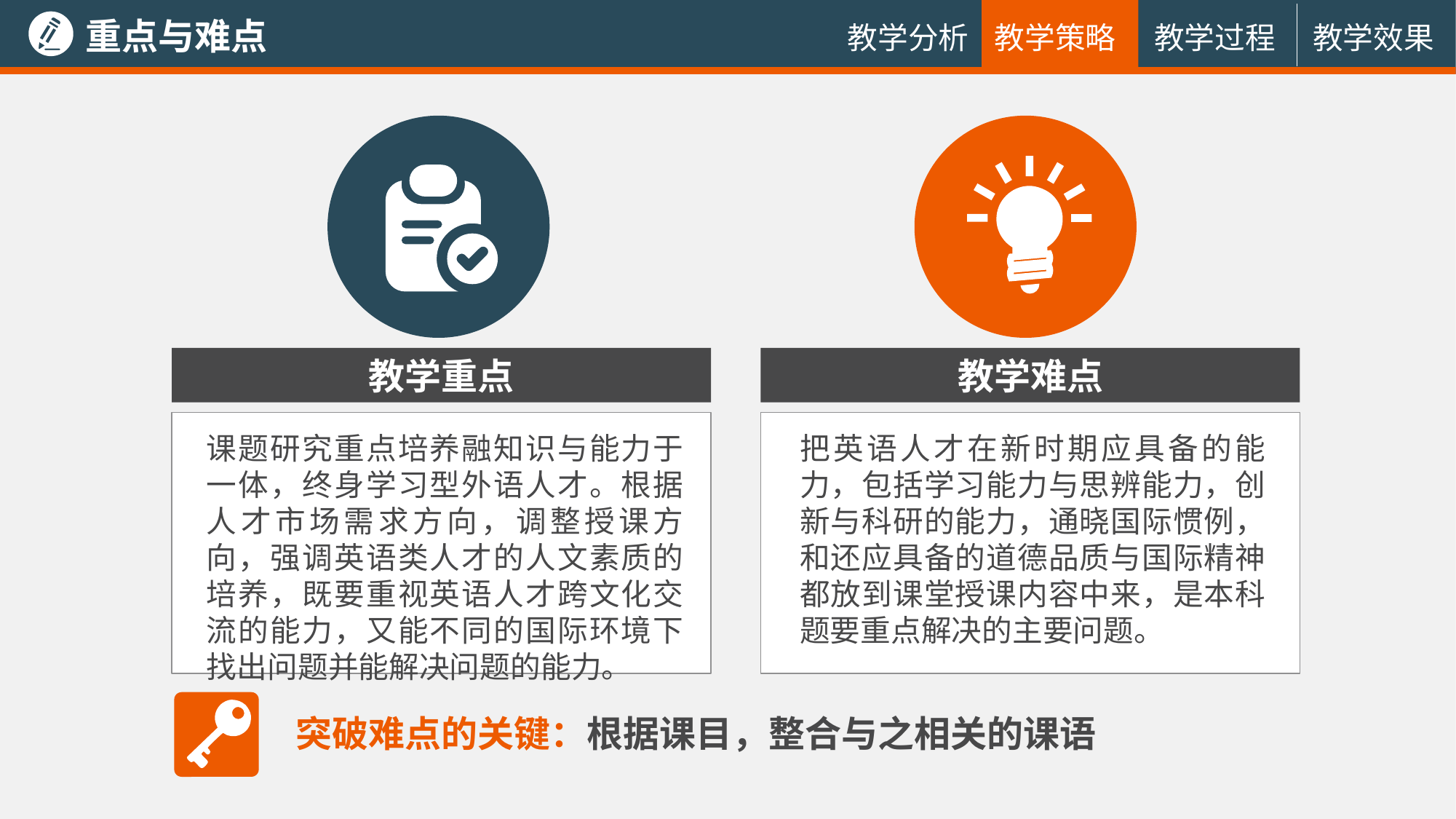

重点与难点

教学过程
教学效果
教学分析
教学策略

教学重点
教学难点

课题研究重点培养融知识与能力于一体，终身学习型外语人才。根据人才市场需求方向，调整授课方向，强调英语类人才的人文素质的培养，既要重视英语人才跨文化交流的能力，又能不同的国际环境下找出问题并能解决问题的能力。
把英语人才在新时期应具备的能力，包括学习能力与思辨能力，创新与科研的能力，通晓国际惯例，和还应具备的道德品质与国际精神都放到课堂授课内容中来，是本科题要重点解决的主要问题。

突破难点的关键：根据课目，整合与之相关的课语